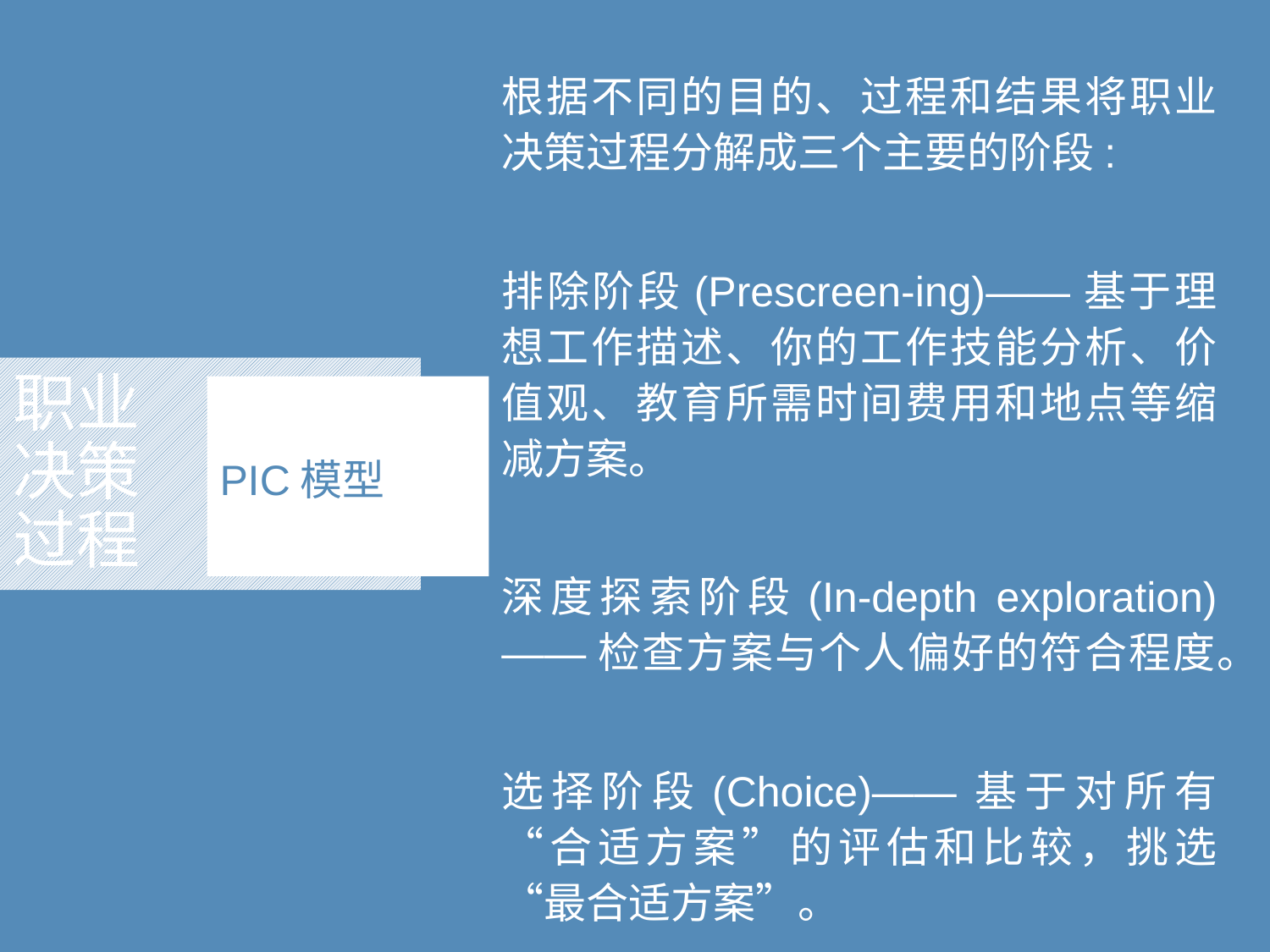

根据不同的目的、过程和结果将职业决策过程分解成三个主要的阶段:

排除阶段(Prescreen-ing)——基于理想工作描述、你的工作技能分析、价值观、教育所需时间费用和地点等缩减方案。

深度探索阶段(In-depth exploration)——检查方案与个人偏好的符合程度。

选择阶段(Choice)——基于对所有“合适方案”的评估和比较，挑选“最合适方案”。
# 职业 决策 过程
PIC模型